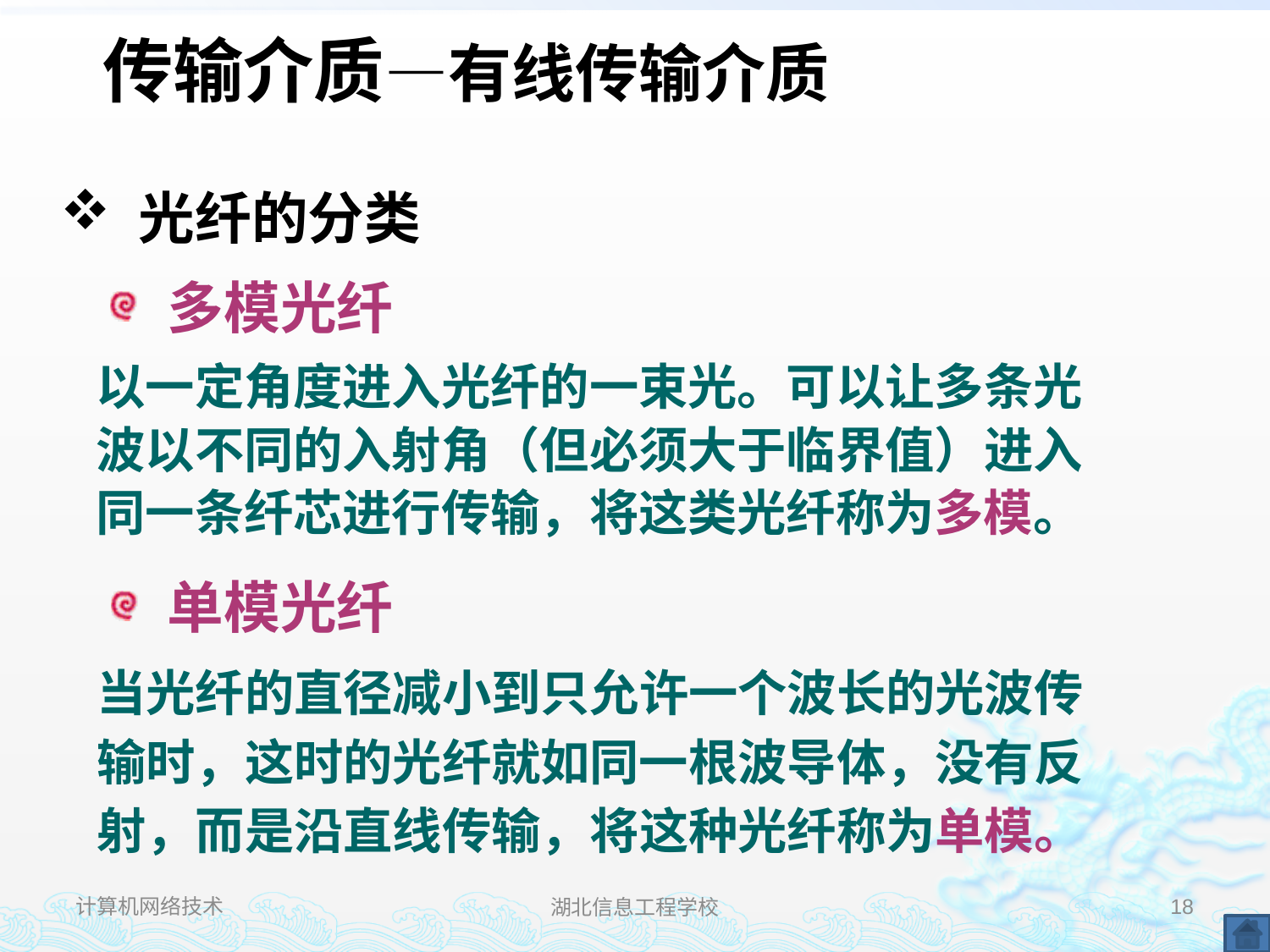

传输介质—有线传输介质
 光纤的分类
 多模光纤
以一定角度进入光纤的一束光。可以让多条光
波以不同的入射角（但必须大于临界值）进入
同一条纤芯进行传输，将这类光纤称为多模。
 单模光纤
当光纤的直径减小到只允许一个波长的光波传
输时，这时的光纤就如同一根波导体，没有反
射，而是沿直线传输，将这种光纤称为单模。
计算机网络技术
湖北信息工程学校
18